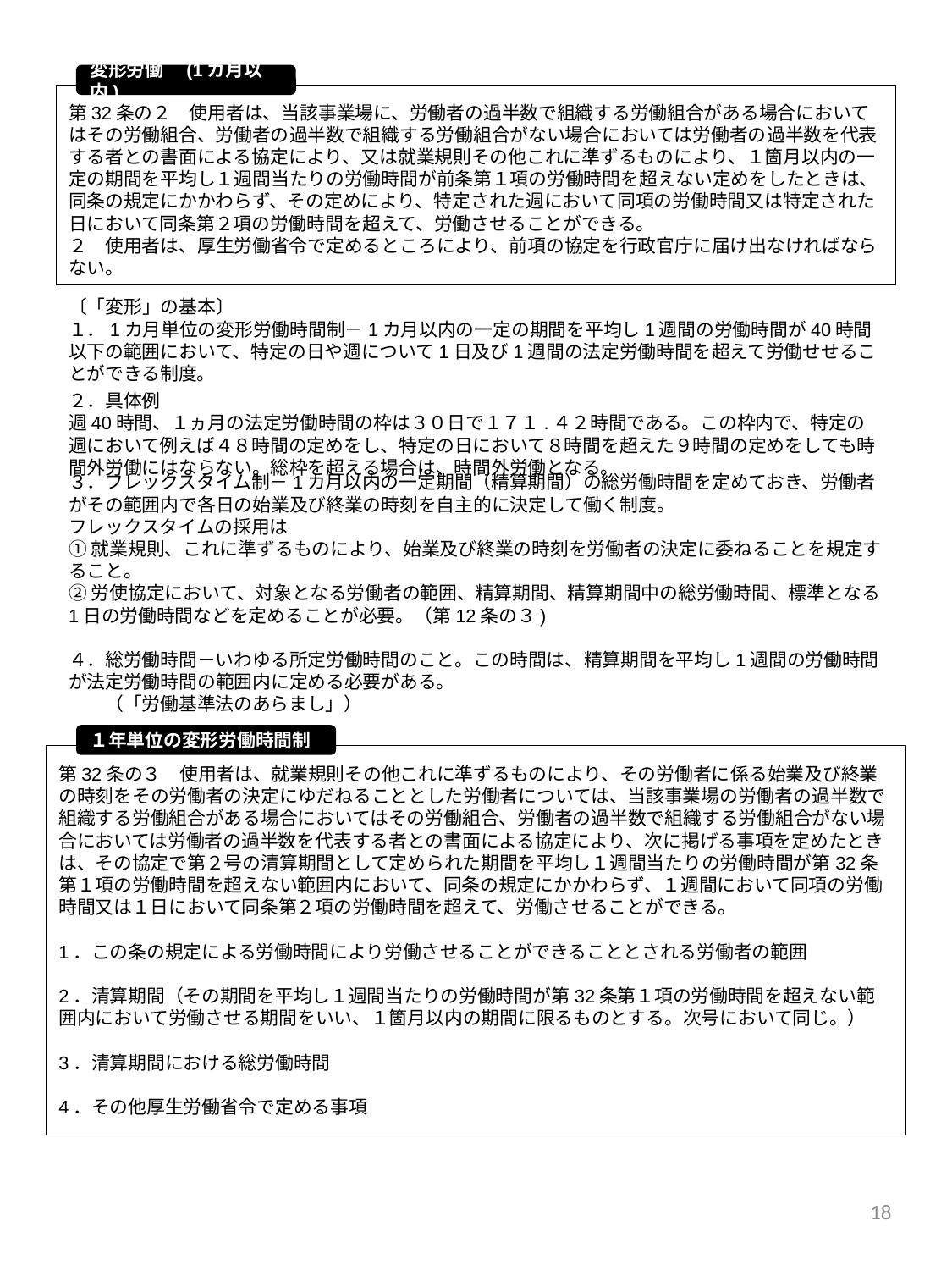

変形労働　(1カ月以内)

第32条の２　使用者は、当該事業場に、労働者の過半数で組織する労働組合がある場合においてはその労働組合、労働者の過半数で組織する労働組合がない場合においては労働者の過半数を代表する者との書面による協定により、又は就業規則その他これに準ずるものにより、１箇月以内の一定の期間を平均し１週間当たりの労働時間が前条第１項の労働時間を超えない定めをしたときは、同条の規定にかかわらず、その定めにより、特定された週において同項の労働時間又は特定された日において同条第２項の労働時間を超えて、労働させることができる。
２　使用者は、厚生労働省令で定めるところにより、前項の協定を行政官庁に届け出なければならない。

#
〔「変形」の基本〕
１．1カ月単位の変形労働時間制－1カ月以内の一定の期間を平均し1週間の労働時間が40時間以下の範囲において、特定の日や週について1日及び1週間の法定労働時間を超えて労働せせることができる制度。
２．具体例
週40時間、１ヵ月の法定労働時間の枠は３０日で１７１.４２時間である。この枠内で、特定の週において例えば４８時間の定めをし、特定の日において８時間を超えた９時間の定めをしても時間外労働にはならない。総枠を超える場合は、時間外労働となる。

３．フレックスタイム制－1カ月以内の一定期間（精算期間）の総労働時間を定めておき、労働者がその範囲内で各日の始業及び終業の時刻を自主的に決定して働く制度。
フレックスタイムの採用は
①就業規則、これに準ずるものにより、始業及び終業の時刻を労働者の決定に委ねることを規定すること。
②労使協定において、対象となる労働者の範囲、精算期間、精算期間中の総労働時間、標準となる1日の労働時間などを定めることが必要。（第12条の３)

４．総労働時間－いわゆる所定労働時間のこと。この時間は、精算期間を平均し1週間の労働時間が法定労働時間の範囲内に定める必要がある。　　　　　　　　　　　　　　　　　　　　　　　　　（「労働基準法のあらまし」）

１年単位の変形労働時間制
第32条の３　使用者は、就業規則その他これに準ずるものにより、その労働者に係る始業及び終業の時刻をその労働者の決定にゆだねることとした労働者については、当該事業場の労働者の過半数で組織する労働組合がある場合においてはその労働組合、労働者の過半数で組織する労働組合がない場合においては労働者の過半数を代表する者との書面による協定により、次に掲げる事項を定めたときは、その協定で第２号の清算期間として定められた期間を平均し１週間当たりの労働時間が第32条第１項の労働時間を超えない範囲内において、同条の規定にかかわらず、１週間において同項の労働時間又は１日において同条第２項の労働時間を超えて、労働させることができる。

1．この条の規定による労働時間により労働させることができることとされる労働者の範囲

2．清算期間（その期間を平均し１週間当たりの労働時間が第32条第１項の労働時間を超えない範囲内において労働させる期間をいい、１箇月以内の期間に限るものとする。次号において同じ。）

3．清算期間における総労働時間

4．その他厚生労働省令で定める事項
18